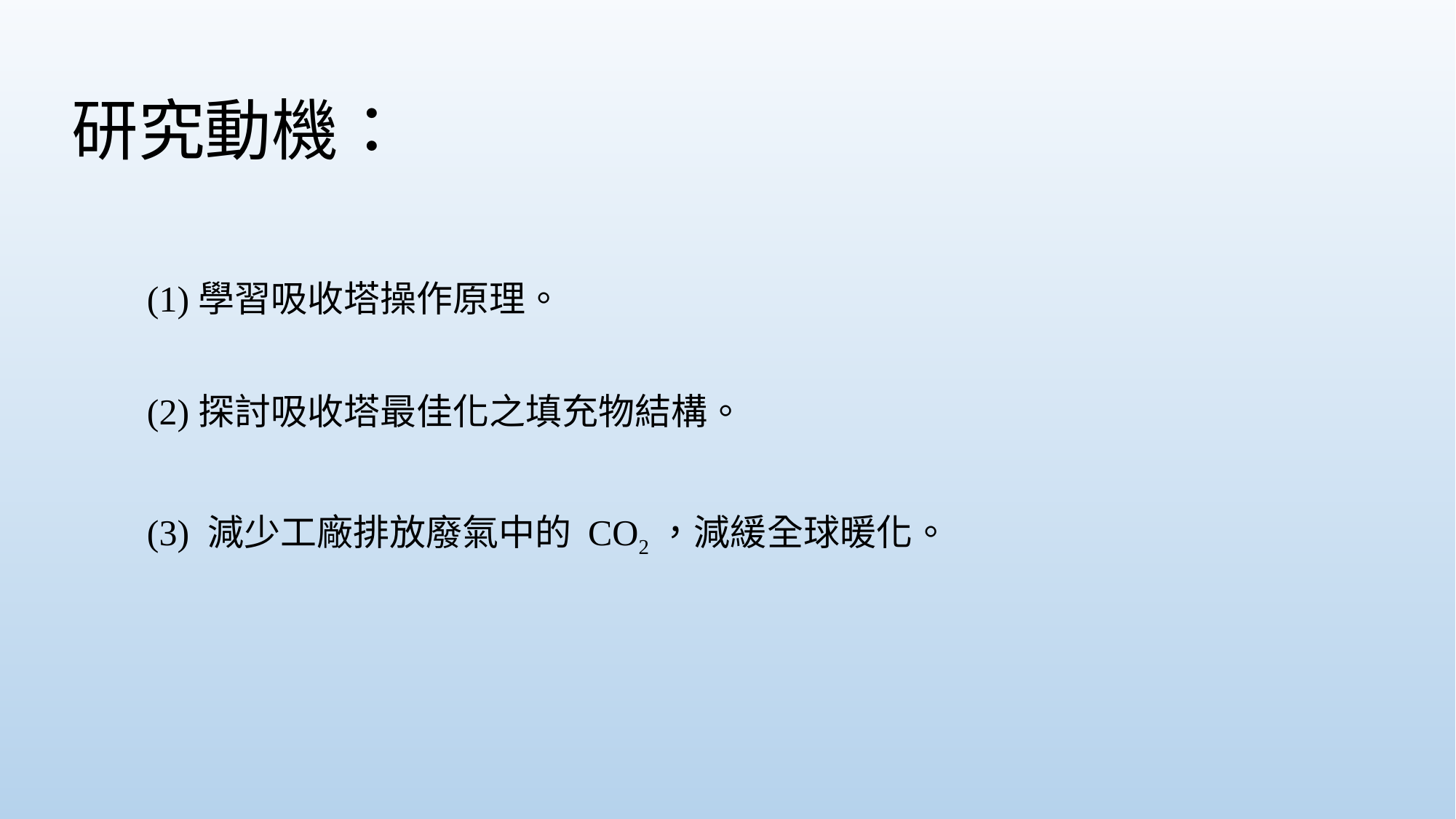

# 研究動機：

(1)學習吸收塔操作原理。
(2)探討吸收塔最佳化之填充物結構。
(3) 減少工廠排放廢氣中的 CO2，減緩全球暖化。

3